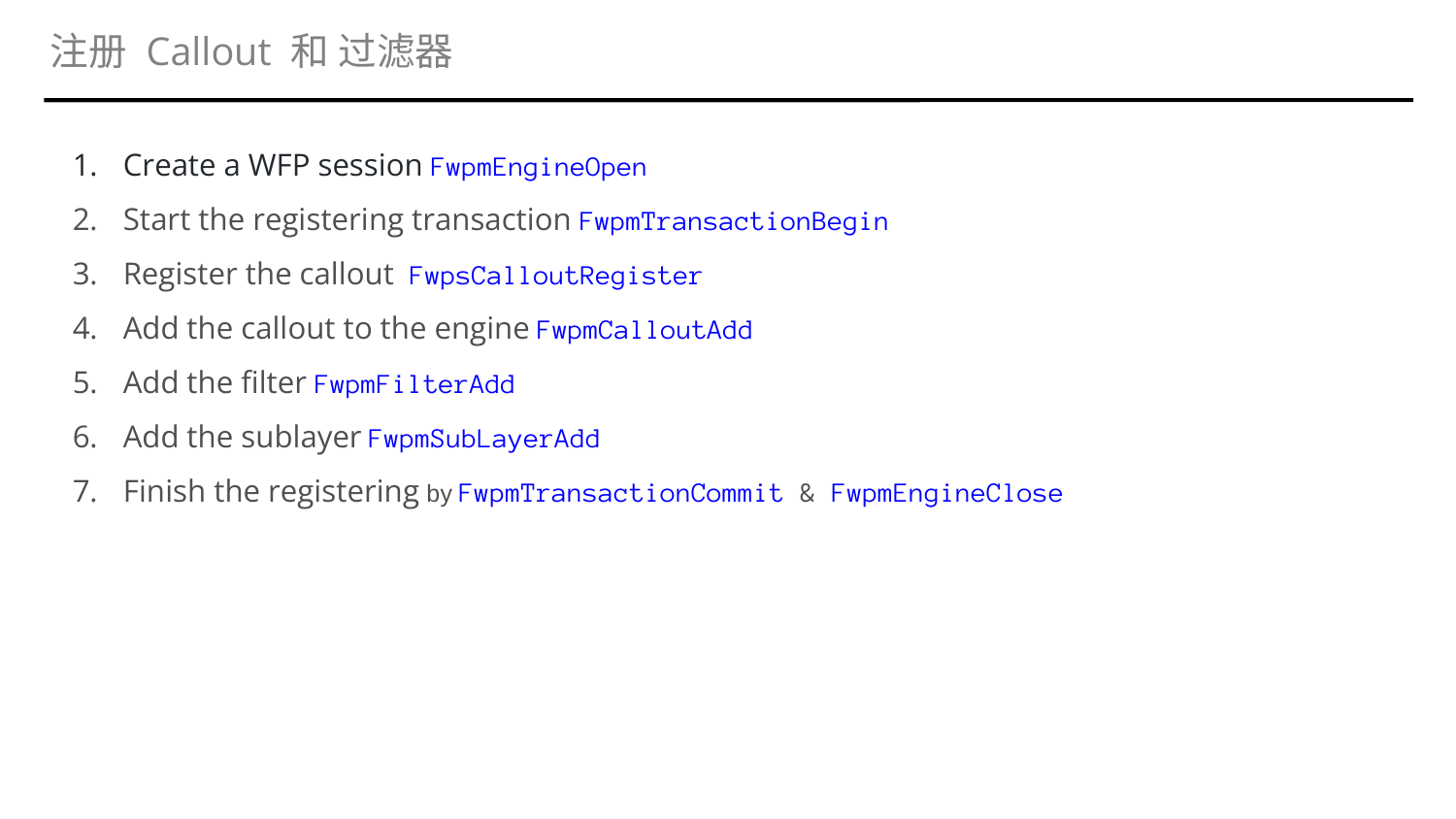

# 注册 Callout 和 过滤器
Create a WFP session FwpmEngineOpen
Start the registering transaction FwpmTransactionBegin
Register the callout FwpsCalloutRegister
Add the callout to the engine FwpmCalloutAdd
Add the filter FwpmFilterAdd
Add the sublayer FwpmSubLayerAdd
Finish the registering by FwpmTransactionCommit & FwpmEngineClose